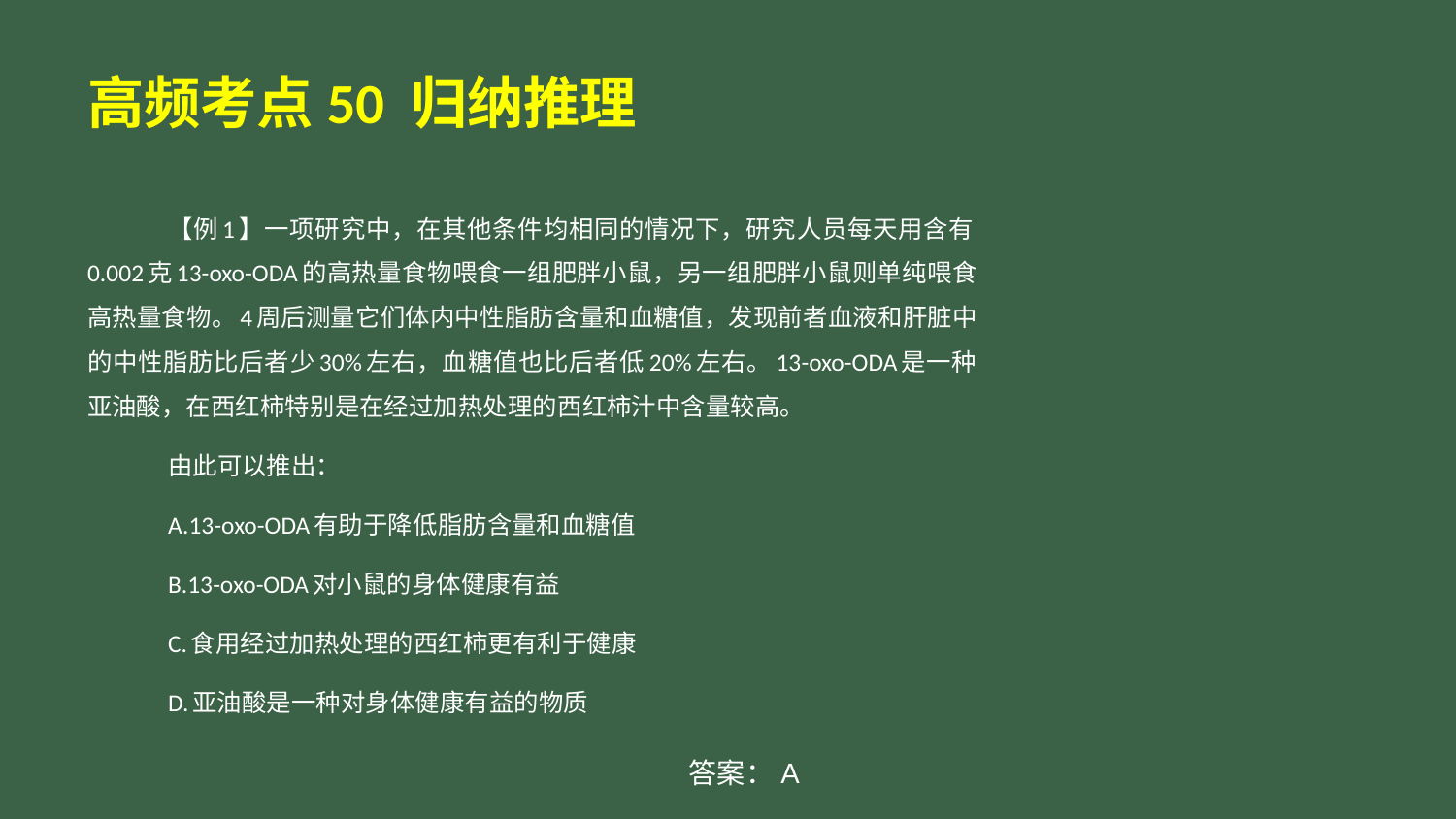

# 高频考点50 归纳推理
【例1】一项研究中，在其他条件均相同的情况下，研究人员每天用含有0.002克13-oxo-ODA的高热量食物喂食一组肥胖小鼠，另一组肥胖小鼠则单纯喂食高热量食物。4周后测量它们体内中性脂肪含量和血糖值，发现前者血液和肝脏中的中性脂肪比后者少30%左右，血糖值也比后者低20%左右。13-oxo-ODA是一种亚油酸，在西红柿特别是在经过加热处理的西红柿汁中含量较高。
由此可以推出：
A.13-oxo-ODA有助于降低脂肪含量和血糖值
B.13-oxo-ODA对小鼠的身体健康有益
C.食用经过加热处理的西红柿更有利于健康
D.亚油酸是一种对身体健康有益的物质

答案：A